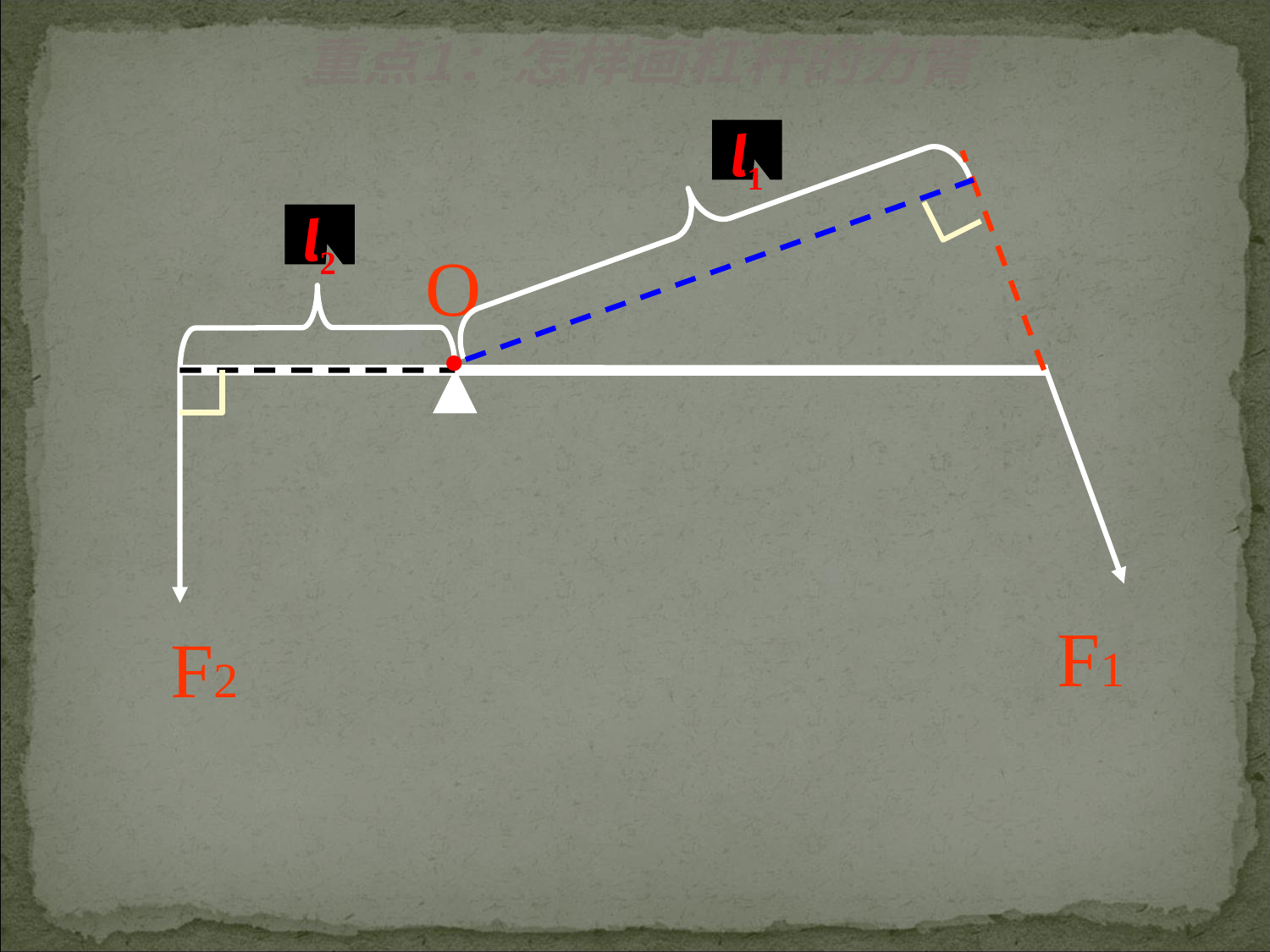

重点1：怎样画杠杆的力臂

l1

l2
O

·

F2

F1